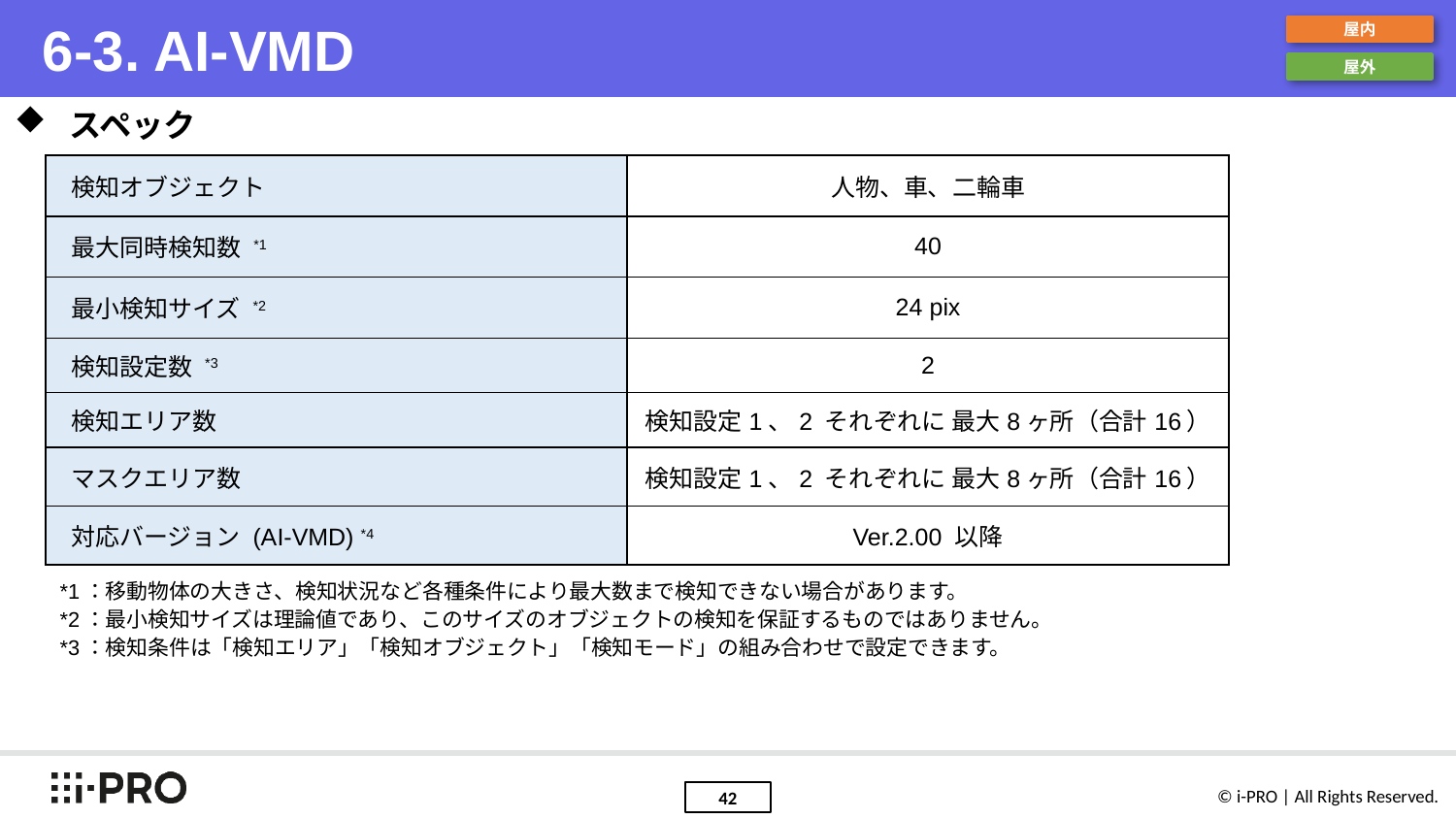

# 6-3. AI-VMD
屋内
屋外
スペック
| 検知オブジェクト | 人物、車、二輪車 |
| --- | --- |
| 最大同時検知数 \*1 | 40 |
| 最小検知サイズ \*2 | 24 pix |
| 検知設定数 \*3 | 2 |
| 検知エリア数 | 検知設定1、2 それぞれに 最大8ヶ所（合計16） |
| マスクエリア数 | 検知設定1、2 それぞれに 最大8ヶ所（合計16） |
| 対応バージョン (AI-VMD) \*4 | Ver.2.00 以降 |
*1：移動物体の大きさ、検知状況など各種条件により最大数まで検知できない場合があります。
*2：最小検知サイズは理論値であり、このサイズのオブジェクトの検知を保証するものではありません。
*3：検知条件は「検知エリア」「検知オブジェクト」「検知モード」の組み合わせで設定できます。